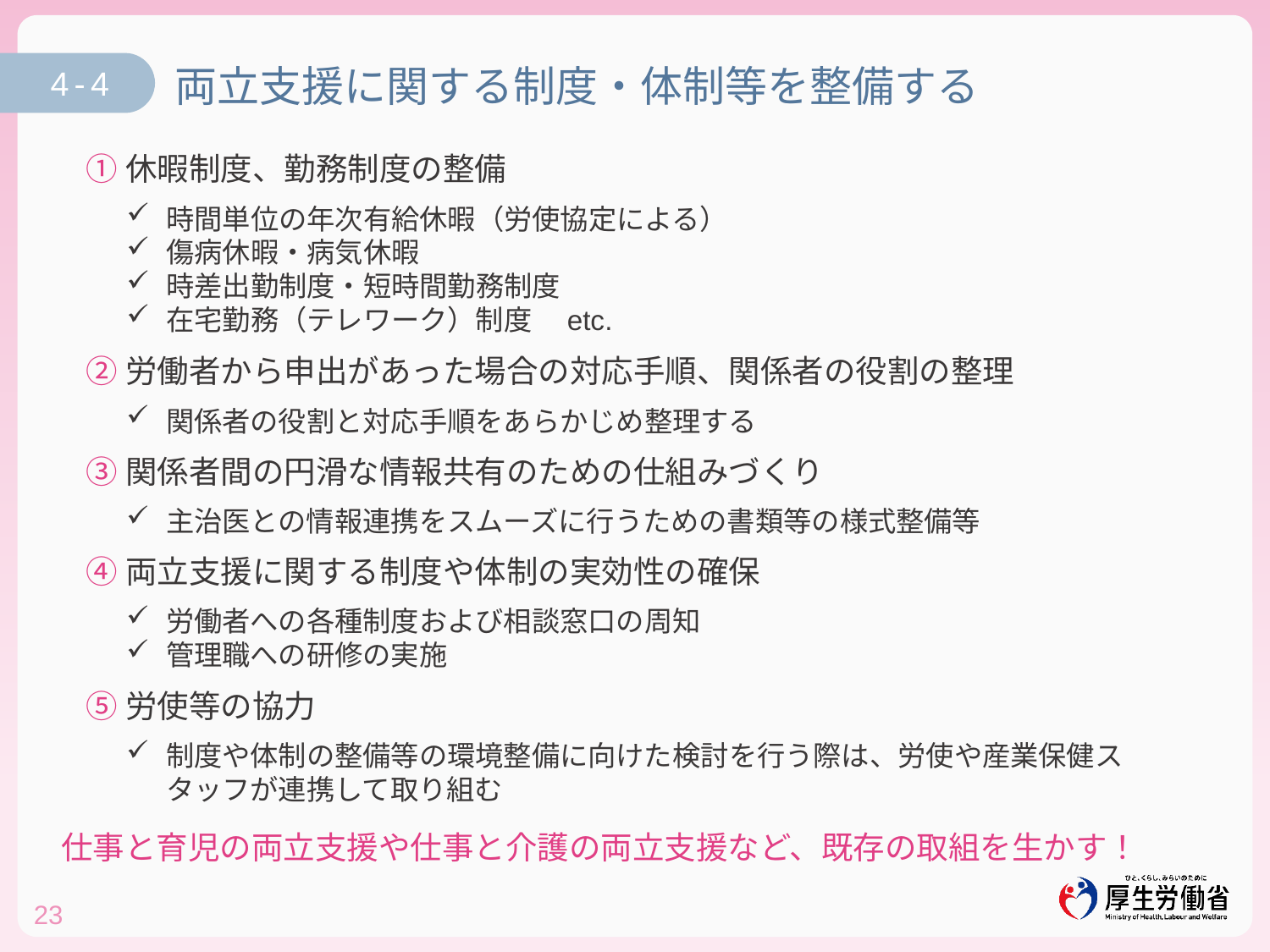

両立支援に関する制度・体制等を整備する
4-4
①休暇制度、勤務制度の整備
時間単位の年次有給休暇（労使協定による）
傷病休暇・病気休暇
時差出勤制度・短時間勤務制度
在宅勤務（テレワーク）制度　etc.
②労働者から申出があった場合の対応手順、関係者の役割の整理
関係者の役割と対応手順をあらかじめ整理する
③関係者間の円滑な情報共有のための仕組みづくり
主治医との情報連携をスムーズに行うための書類等の様式整備等
④両立支援に関する制度や体制の実効性の確保
労働者への各種制度および相談窓口の周知
管理職への研修の実施
⑤労使等の協力
制度や体制の整備等の環境整備に向けた検討を行う際は、労使や産業保健スタッフが連携して取り組む
仕事と育児の両立支援や仕事と介護の両立支援など、既存の取組を生かす！
23